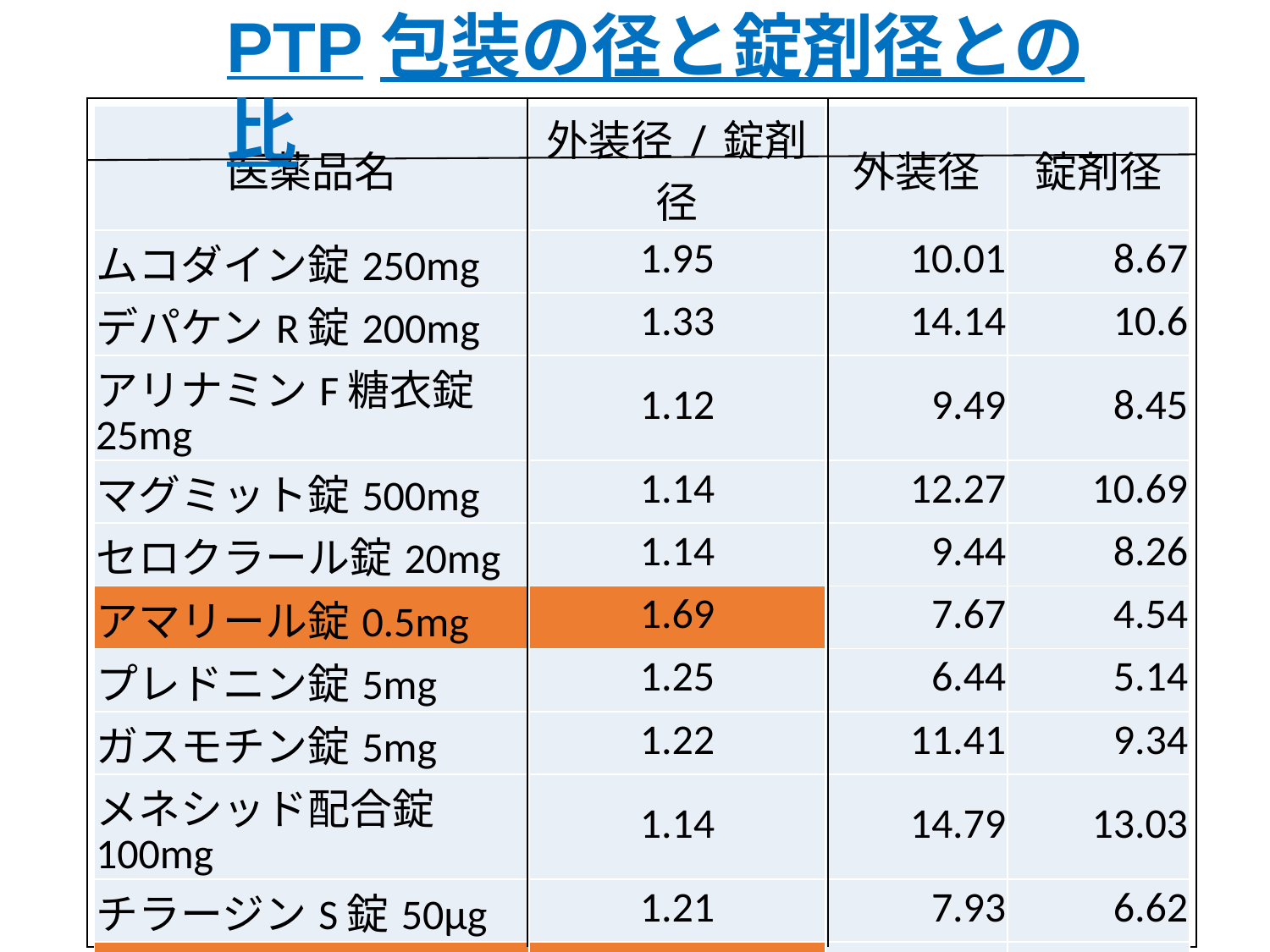

PTP包装の径と錠剤径との比

| 医薬品名 | 外装径/錠剤径 | 外装径 | 錠剤径 |
| --- | --- | --- | --- |
| ムコダイン錠250mg | 1.95 | 10.01 | 8.67 |
| デパケンR錠200mg | 1.33 | 14.14 | 10.6 |
| アリナミンF糖衣錠25mg | 1.12 | 9.49 | 8.45 |
| マグミット錠500mg | 1.14 | 12.27 | 10.69 |
| セロクラール錠20mg | 1.14 | 9.44 | 8.26 |
| アマリール錠0.5mg | 1.69 | 7.67 | 4.54 |
| プレドニン錠5mg | 1.25 | 6.44 | 5.14 |
| ガスモチン錠5mg | 1.22 | 11.41 | 9.34 |
| メネシッド配合錠100mg | 1.14 | 14.79 | 13.03 |
| チラージンS錠50μg | 1.21 | 7.93 | 6.62 |
| パキシルCR錠12.5mg | 1.31 | 9.45 | 7.21 |
| クレストール錠2.5mg | 1.87 | 10.51 | 5.61 |
| オパルモン錠5μg | 1.57 | 10.26 | 6.52 |
| シグマート錠5mg | 1.32 | 6.74 | 5.09 |
| デプロメール錠25mg | 1.21 | 6.24 | 5.15 |